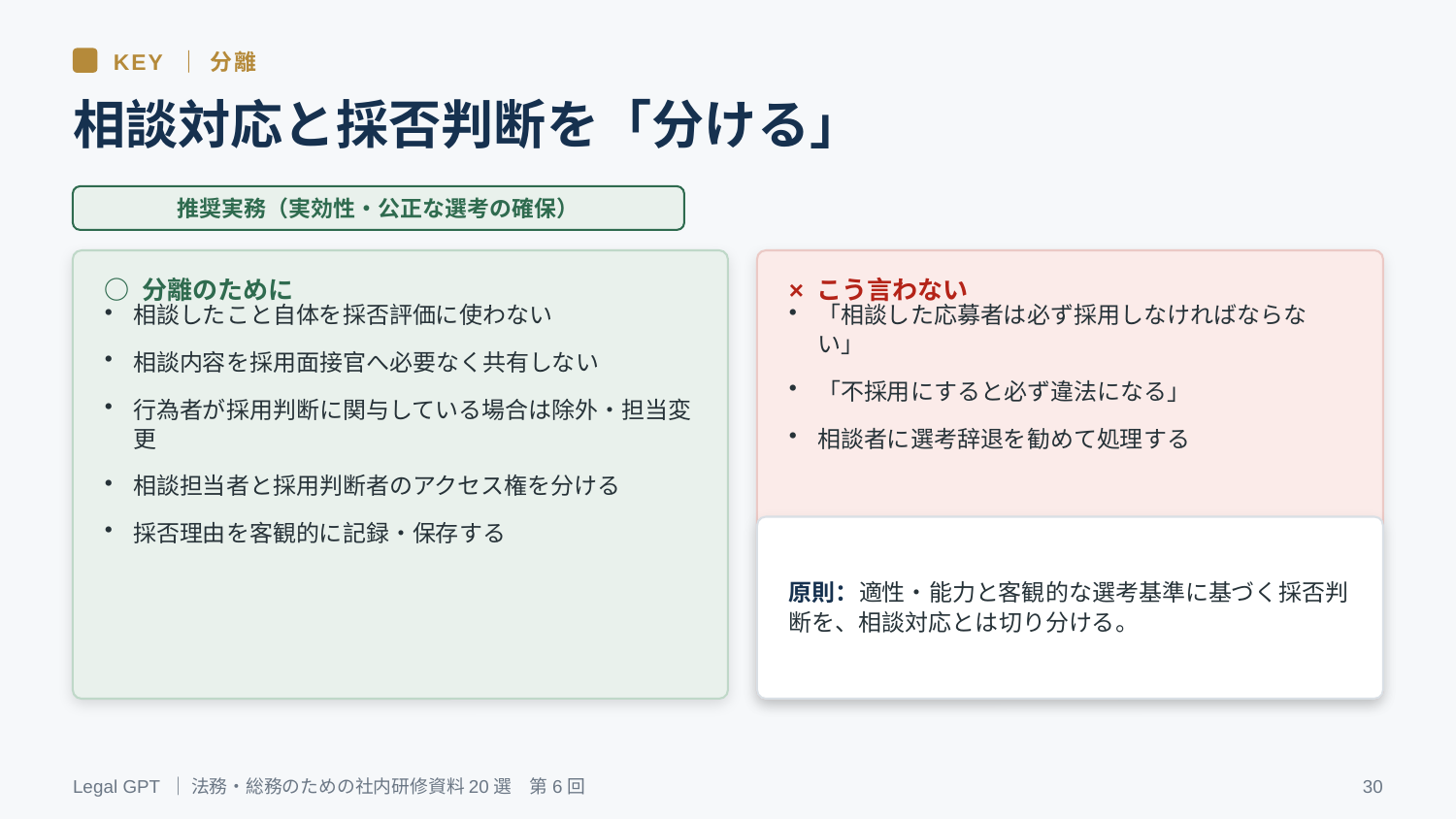

KEY ｜ 分離

相談対応と採否判断を「分ける」

推奨実務（実効性・公正な選考の確保）

○ 分離のために
× こう言わない
相談したこと自体を採否評価に使わない
相談内容を採用面接官へ必要なく共有しない
行為者が採用判断に関与している場合は除外・担当変更
相談担当者と採用判断者のアクセス権を分ける
採否理由を客観的に記録・保存する
「相談した応募者は必ず採用しなければならない」
「不採用にすると必ず違法になる」
相談者に選考辞退を勧めて処理する

原則：適性・能力と客観的な選考基準に基づく採否判断を、相談対応とは切り分ける。
Legal GPT ｜ 法務・総務のための社内研修資料20選　第6回
30